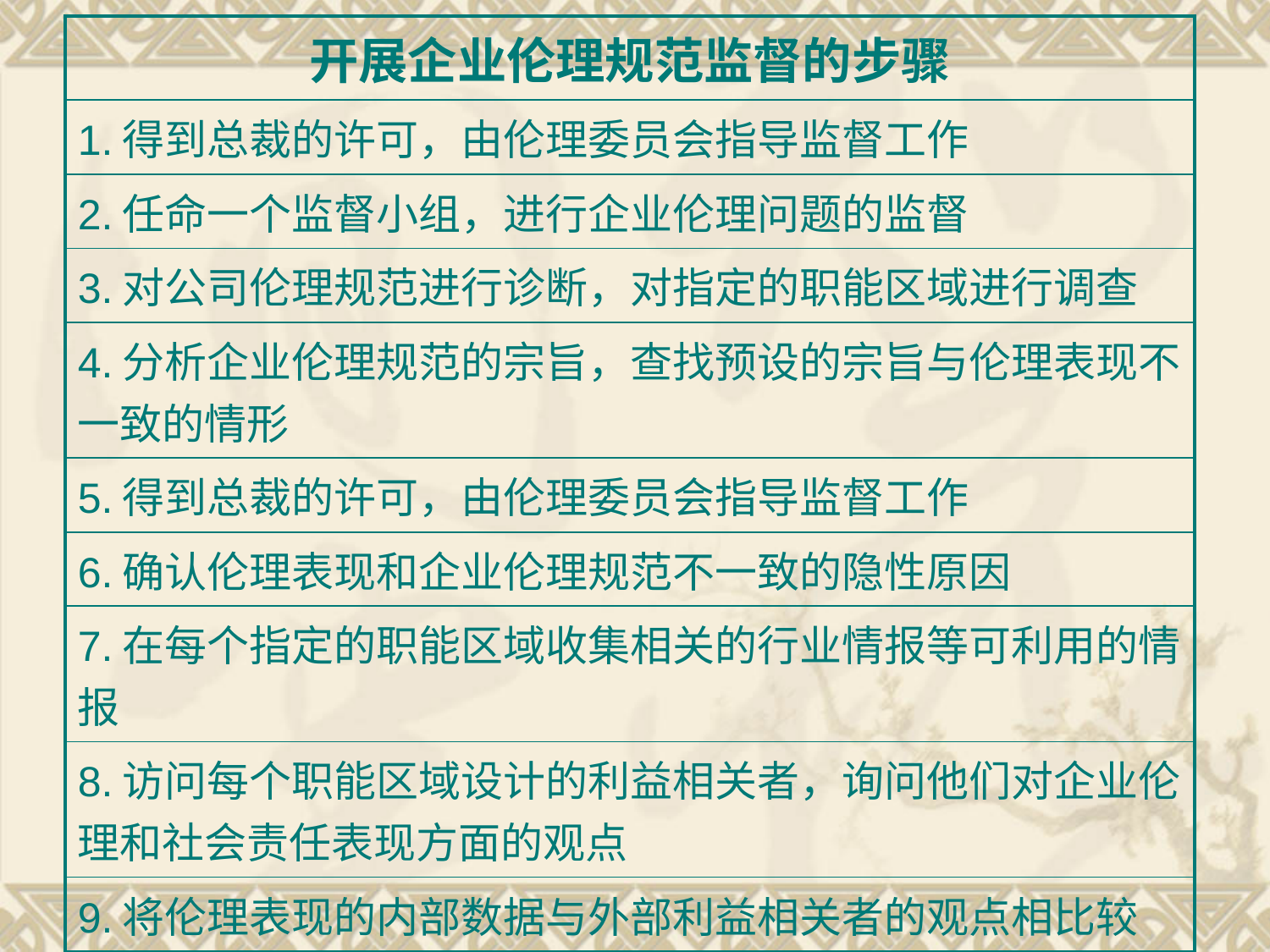

| 开展企业伦理规范监督的步骤 |
| --- |
| 1.得到总裁的许可，由伦理委员会指导监督工作 |
| 2.任命一个监督小组，进行企业伦理问题的监督 |
| 3.对公司伦理规范进行诊断，对指定的职能区域进行调查 |
| 4.分析企业伦理规范的宗旨，查找预设的宗旨与伦理表现不一致的情形 |
| 5.得到总裁的许可，由伦理委员会指导监督工作 |
| 6.确认伦理表现和企业伦理规范不一致的隐性原因 |
| 7.在每个指定的职能区域收集相关的行业情报等可利用的情报 |
| 8.访问每个职能区域设计的利益相关者，询问他们对企业伦理和社会责任表现方面的观点 |
| 9.将伦理表现的内部数据与外部利益相关者的观点相比较 |
| 10.定期给伦理委员会写监督报告 |